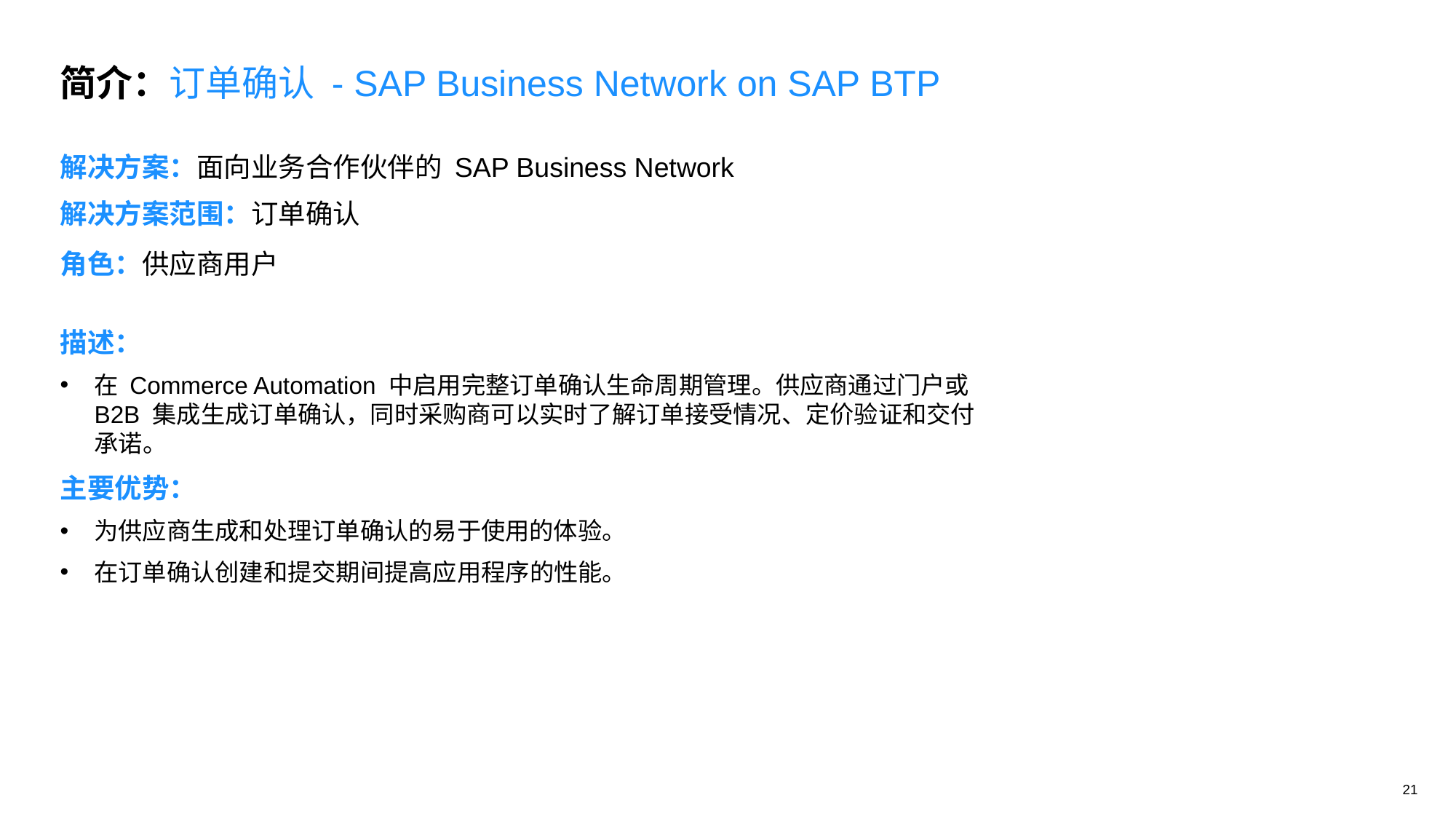

简介：订单确认 - SAP Business Network on SAP BTP
解决方案：面向业务合作伙伴的 SAP Business Network
# 解决方案范围：订单确认
角色：供应商用户
描述：
在 Commerce Automation 中启用完整订单确认生命周期管理。供应商通过门户或 B2B 集成生成订单确认，同时采购商可以实时了解订单接受情况、定价验证和交付承诺。
主要优势：
为供应商生成和处理订单确认的易于使用的体验。
在订单确认创建和提交期间提高应用程序的性能。